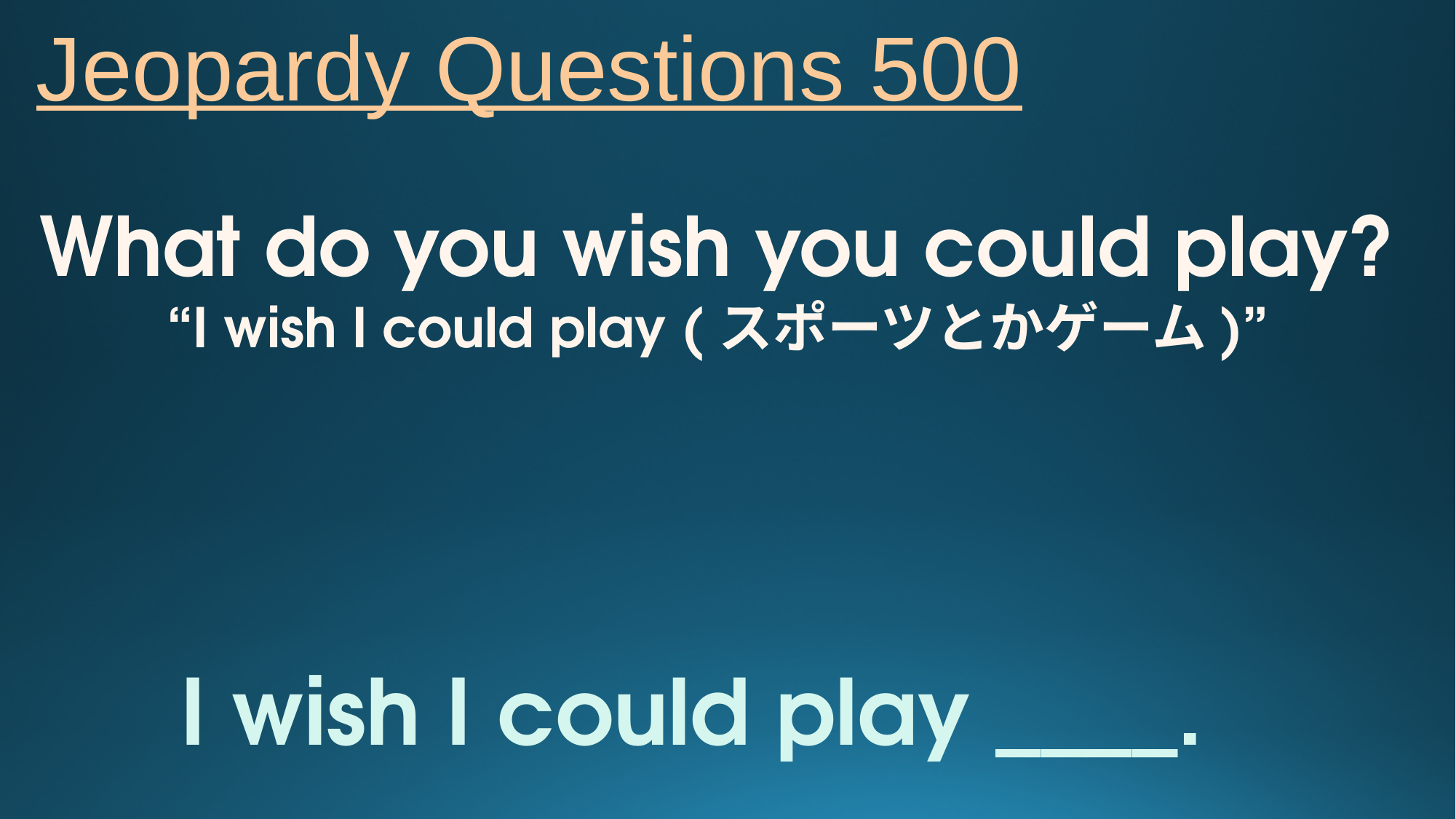

# Jeopardy Questions 500
What do you wish you could play?
“I wish I could play (スポーツとかゲーム)”
I wish I could play ____.